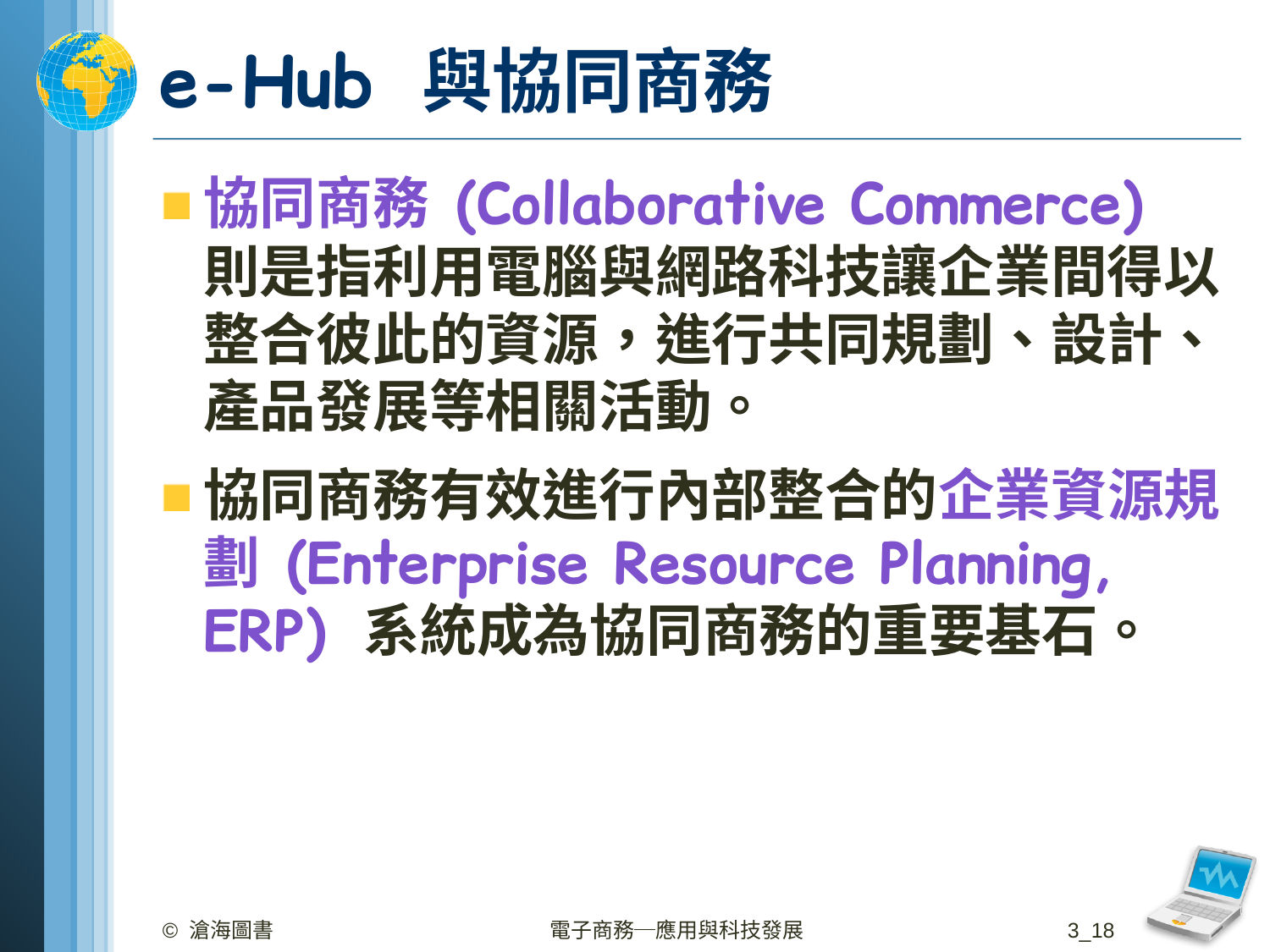

# e-Hub 與協同商務
協同商務 (Collaborative Commerce) 則是指利用電腦與網路科技讓企業間得以整合彼此的資源，進行共同規劃、設計、產品發展等相關活動。
協同商務有效進行內部整合的企業資源規劃 (Enterprise Resource Planning, ERP) 系統成為協同商務的重要基石。
© 滄海圖書
電子商務─應用與科技發展
3_18